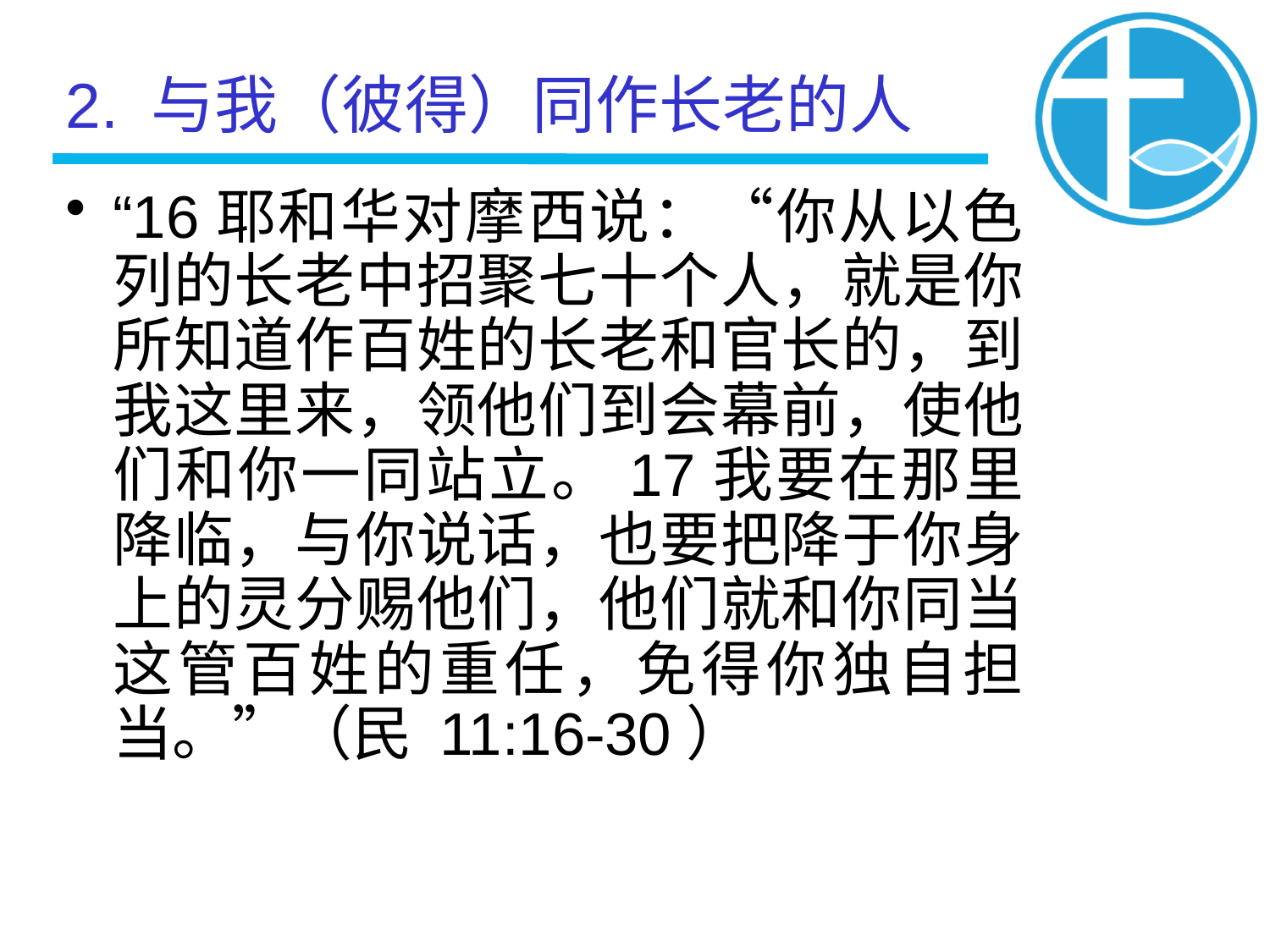

2. 与我（彼得）同作长老的人
“16耶和华对摩西说：“你从以色列的长老中招聚七十个人，就是你所知道作百姓的长老和官长的，到我这里来，领他们到会幕前，使他们和你一同站立。17我要在那里降临，与你说话，也要把降于你身上的灵分赐他们，他们就和你同当这管百姓的重任，免得你独自担当。”（民 11:16-30）